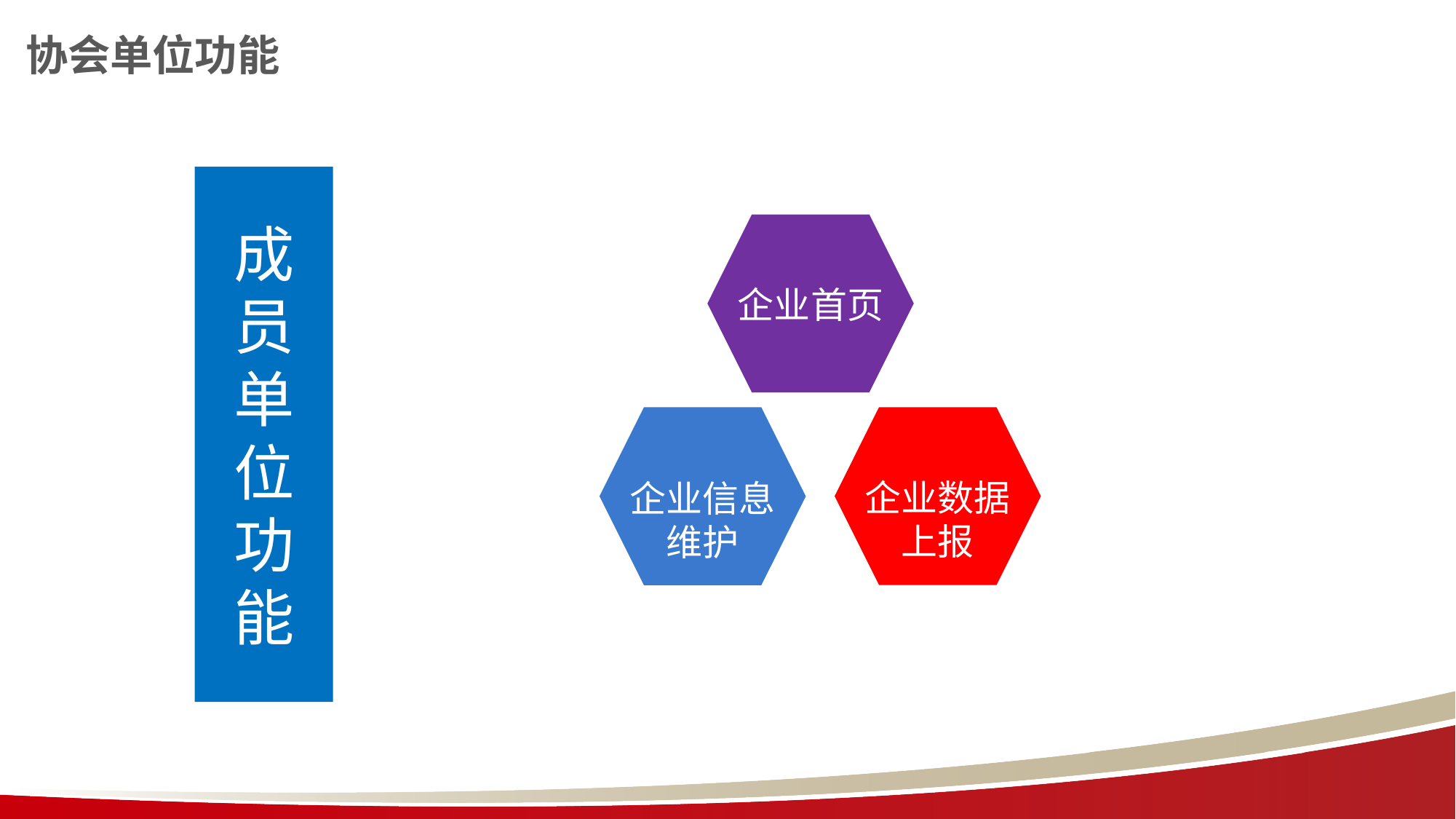

# 协会单位功能
成员单位功能

企业首页

企业数据
上报
企业信息
维护